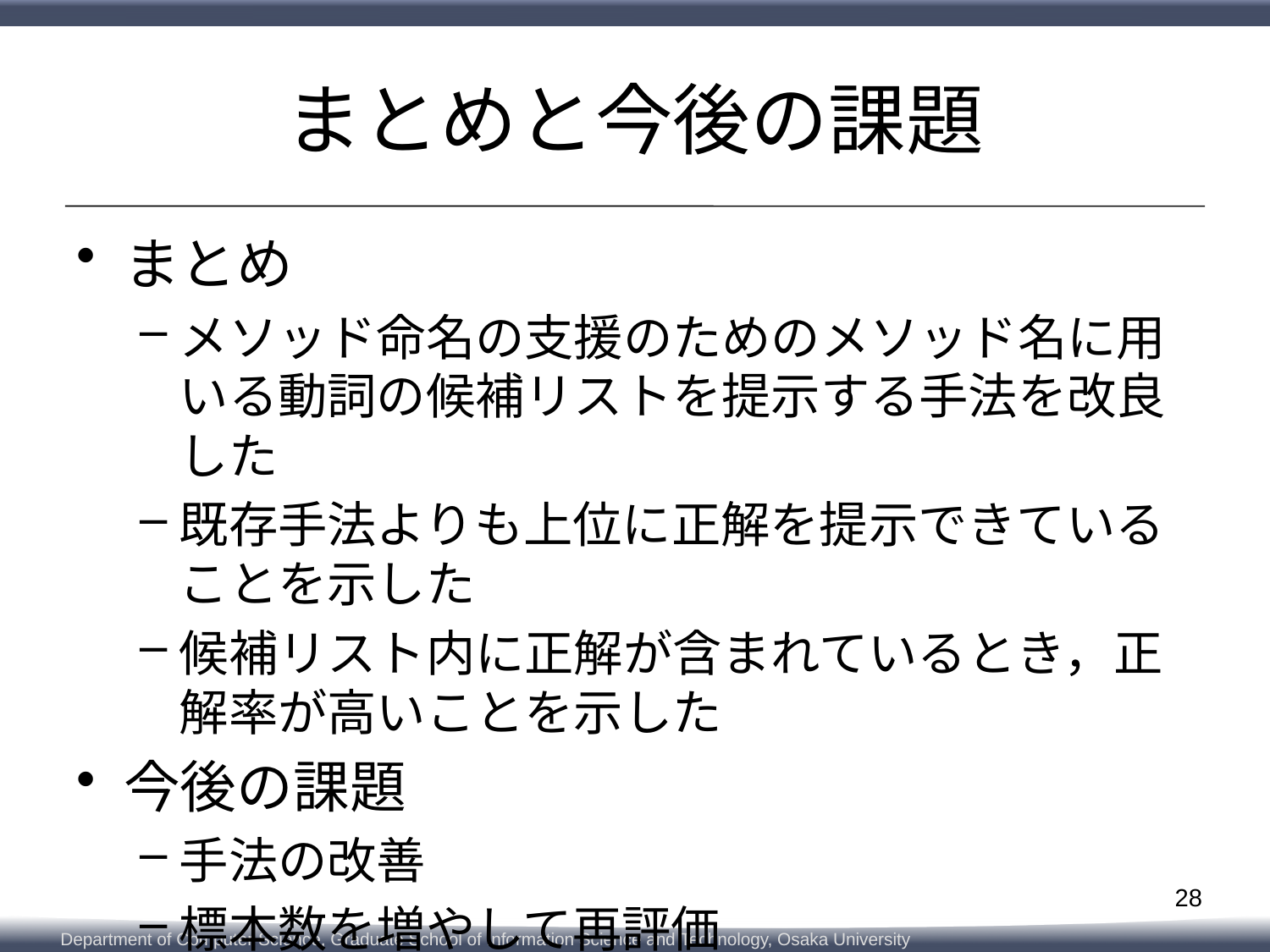

# まとめと今後の課題
まとめ
メソッド命名の支援のためのメソッド名に用いる動詞の候補リストを提示する手法を改良した
既存手法よりも上位に正解を提示できていることを示した
候補リスト内に正解が含まれているとき，正解率が高いことを示した
今後の課題
手法の改善
標本数を増やして再評価

28